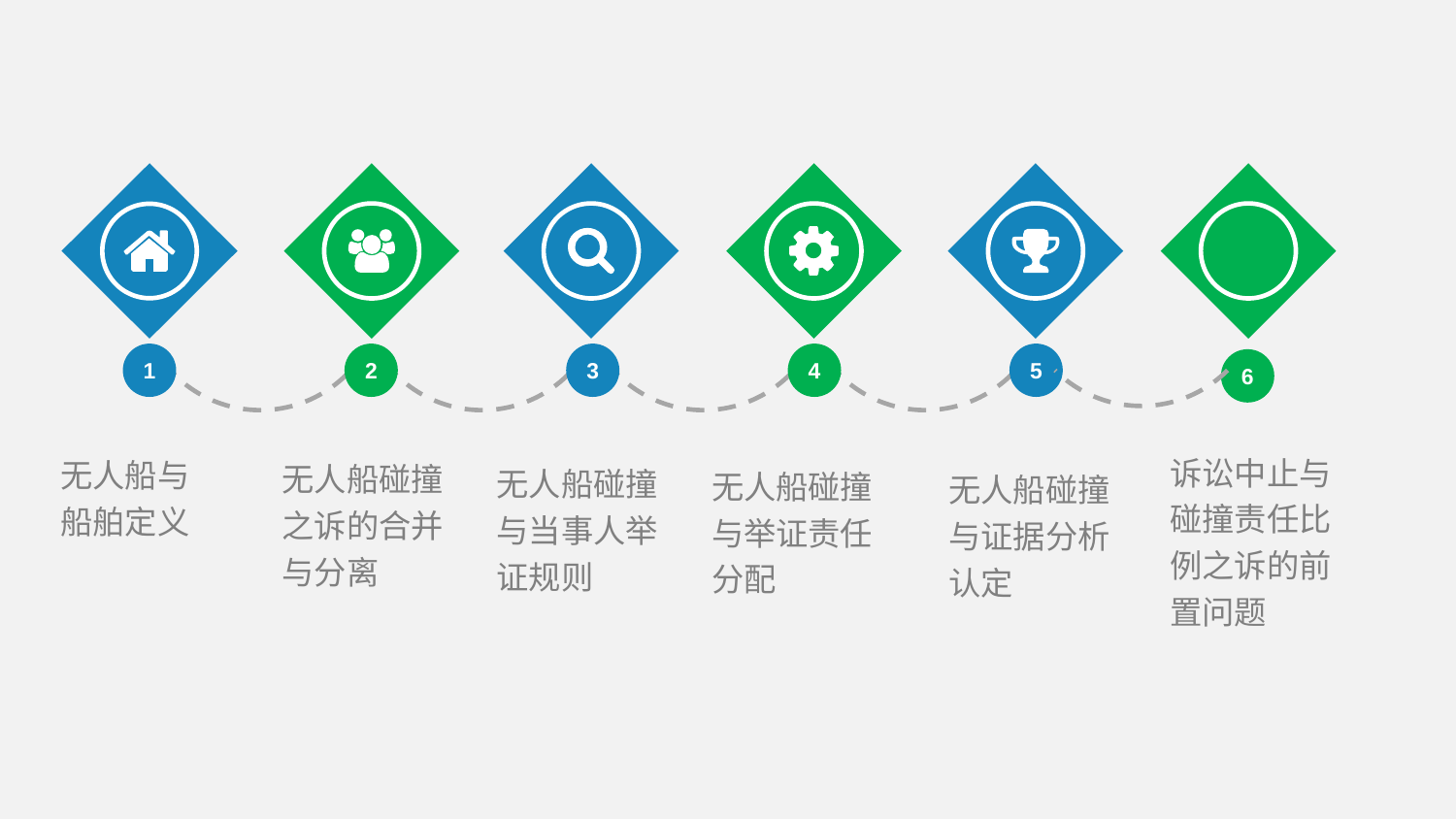

1
2
3
4
5
6
诉讼中止与碰撞责任比例之诉的前置问题
无人船与船舶定义
无人船碰撞之诉的合并与分离
无人船碰撞与当事人举证规则
无人船碰撞与举证责任分配
无人船碰撞与证据分析认定